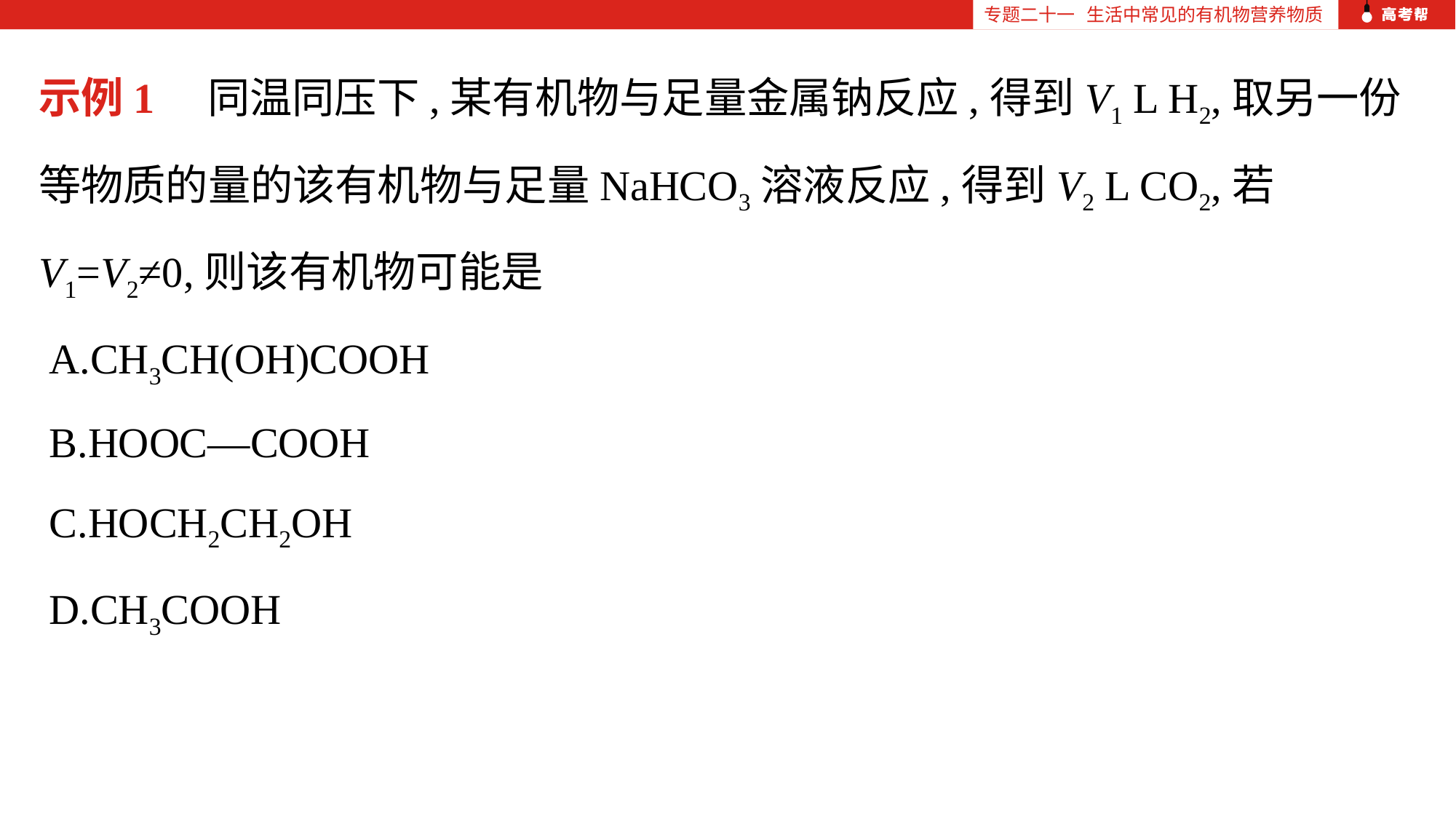

专题二十一   生活中常见的有机物营养物质

示例1　同温同压下,某有机物与足量金属钠反应,得到V1 L H2,取另一份等物质的量的该有机物与足量NaHCO3溶液反应,得到V2 L CO2,若V1=V2≠0,则该有机物可能是
 A.CH3CH(OH)COOH
 B.HOOC—COOH
 C.HOCH2CH2OH
 D.CH3COOH